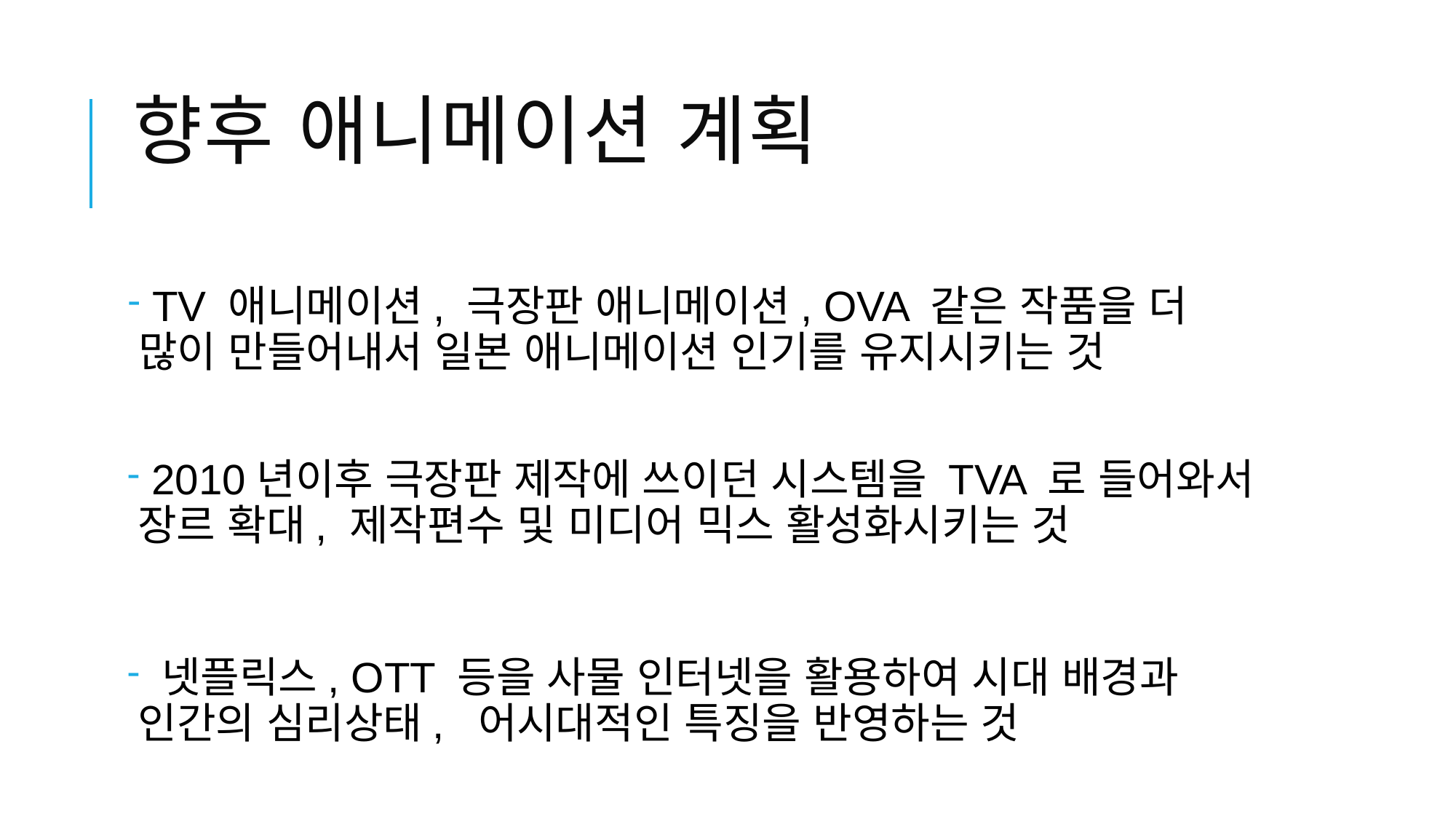

# 향후 애니메이션 계획
 TV 애니메이션, 극장판 애니메이션, OVA 같은 작품을 더 많이 만들어내서 일본 애니메이션 인기를 유지시키는 것
 2010년이후 극장판 제작에 쓰이던 시스템을 TVA 로 들어와서 장르 확대, 제작편수 및 미디어 믹스 활성화시키는 것
 넷플릭스, OTT 등을 사물 인터넷을 활용하여 시대 배경과 인간의 심리상태,  어시대적인 특징을 반영하는 것